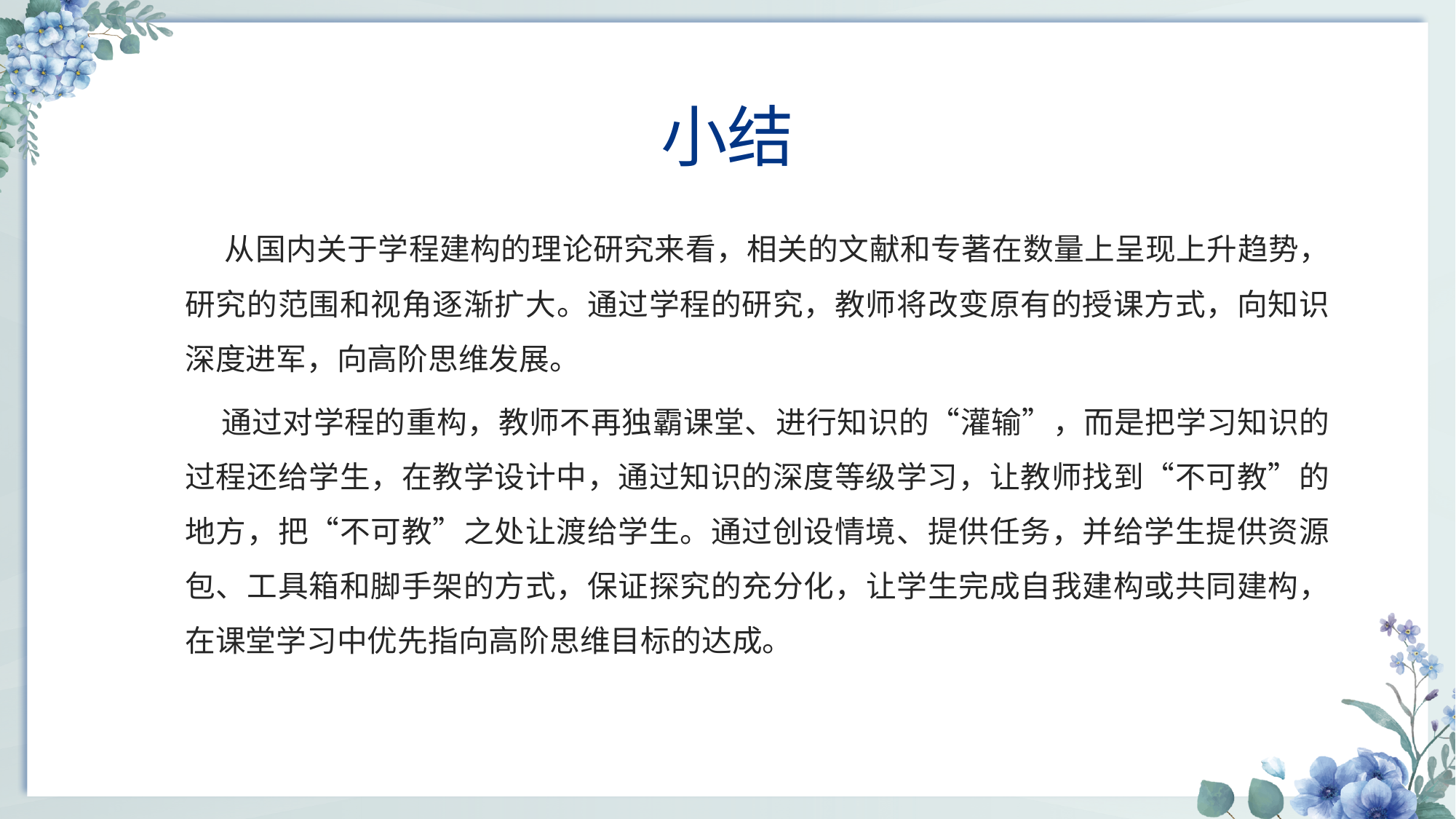

小结
    从国内关于学程建构的理论研究来看，相关的文献和专著在数量上呈现上升趋势，研究的范围和视角逐渐扩大。通过学程的研究，教师将改变原有的授课方式，向知识深度进军，向高阶思维发展。
    通过对学程的重构，教师不再独霸课堂、进行知识的“灌输”，而是把学习知识的过程还给学生，在教学设计中，通过知识的深度等级学习，让教师找到“不可教”的地方，把“不可教”之处让渡给学生。通过创设情境、提供任务，并给学生提供资源包、工具箱和脚手架的方式，保证探究的充分化，让学生完成自我建构或共同建构，在课堂学习中优先指向高阶思维目标的达成。